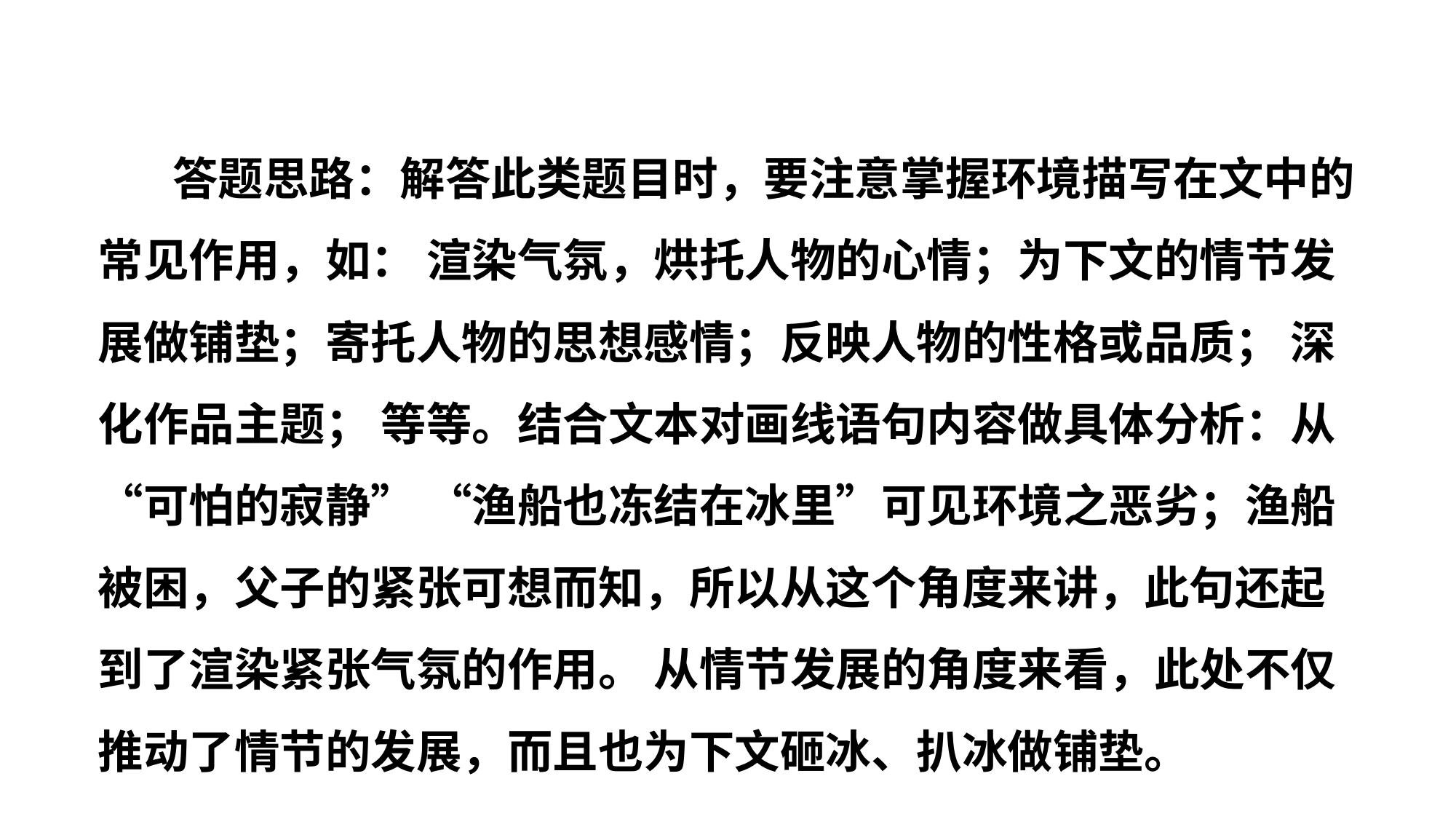

答题思路：解答此类题目时，要注意掌握环境描写在文中的常见作用，如： 渲染气氛，烘托人物的心情；为下文的情节发展做铺垫；寄托人物的思想感情；反映人物的性格或品质； 深化作品主题； 等等。结合文本对画线语句内容做具体分析：从“可怕的寂静” “渔船也冻结在冰里”可见环境之恶劣；渔船被困，父子的紧张可想而知，所以从这个角度来讲，此句还起到了渲染紧张气氛的作用。 从情节发展的角度来看，此处不仅推动了情节的发展，而且也为下文砸冰、扒冰做铺垫。